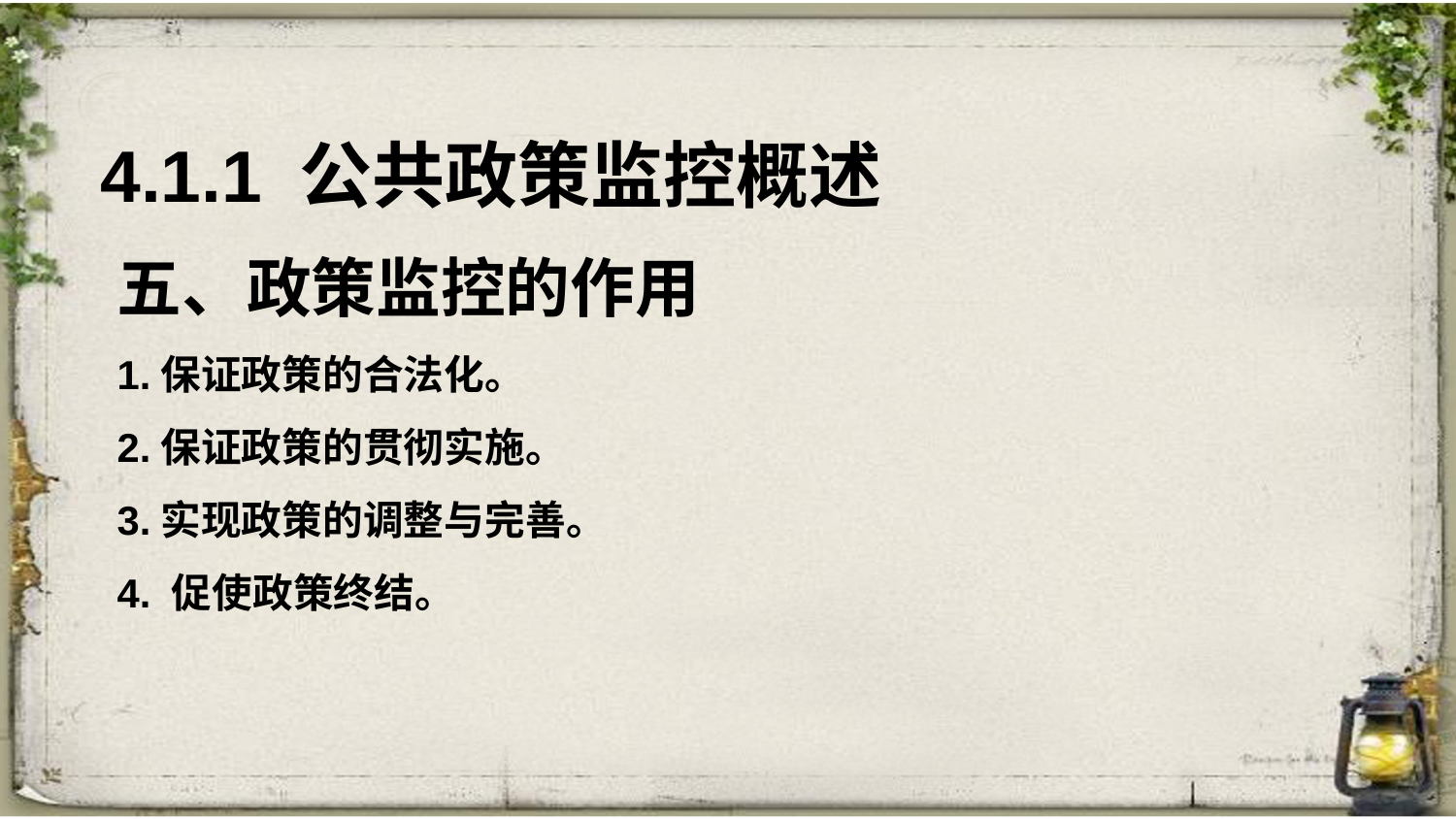

4.1.1 公共政策监控概述
五、政策监控的作用
1.保证政策的合法化。
2.保证政策的贯彻实施。
3.实现政策的调整与完善。
4. 促使政策终结。